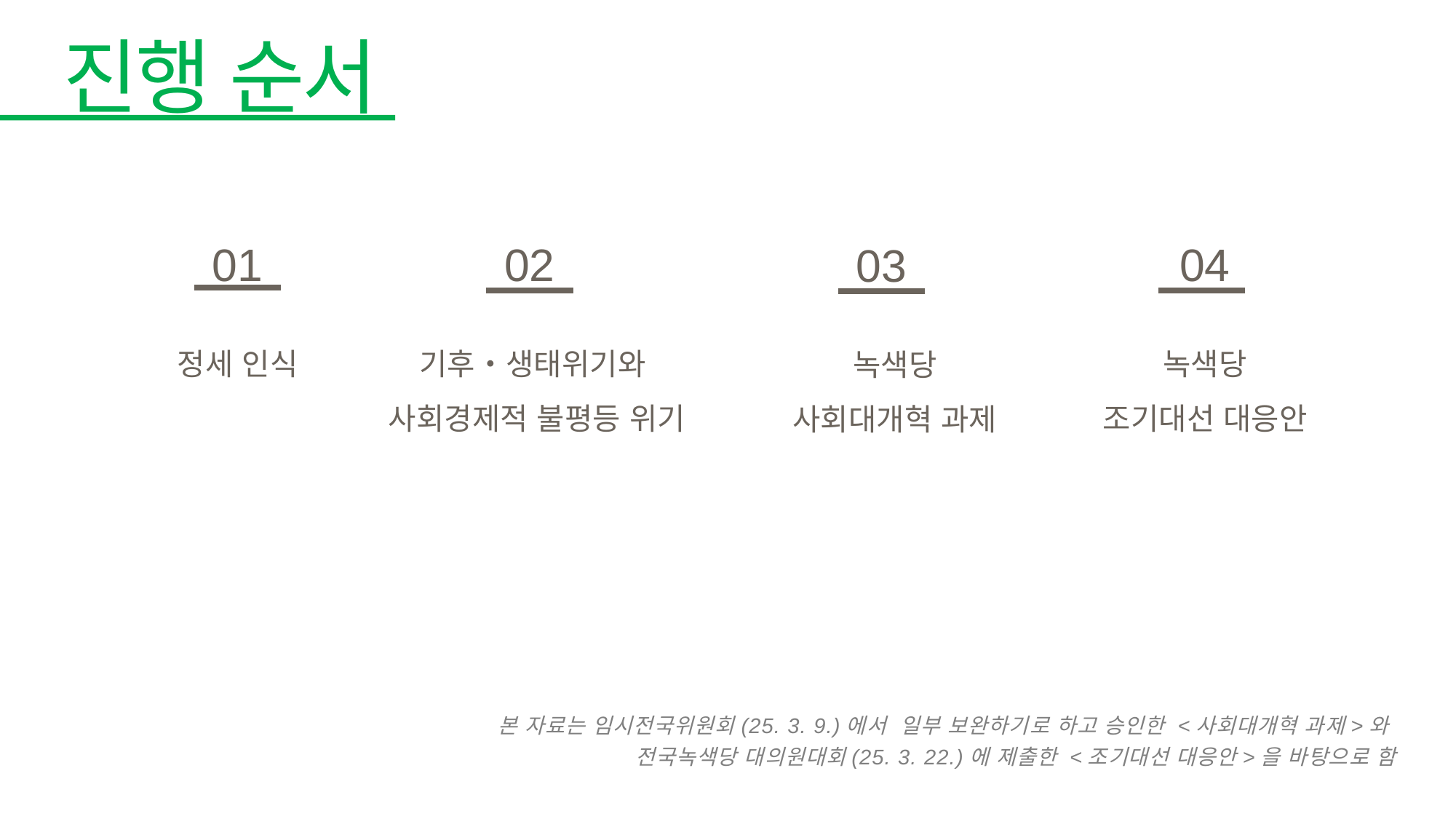

진행 순서

01
02
03
정세 인식
기후‧생태위기와
사회경제적 불평등 위기
녹색당
사회대개혁 과제
04
녹색당
조기대선 대응안
본 자료는 임시전국위원회(25. 3. 9.)에서  일부 보완하기로 하고 승인한 <사회대개혁 과제>와
전국녹색당 대의원대회(25. 3. 22.)에 제출한 <조기대선 대응안>을 바탕으로 함